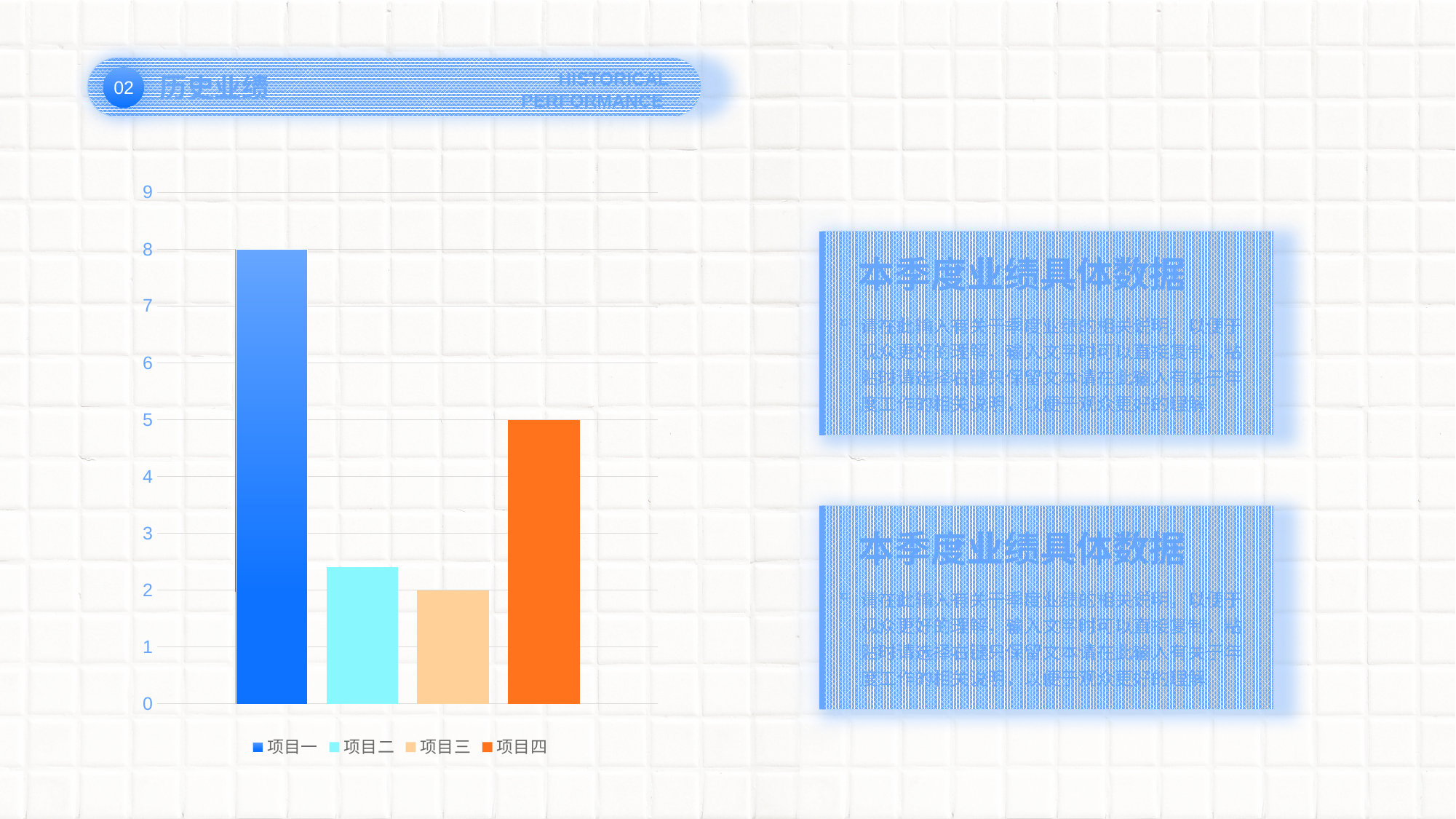

02
历史业绩
HISTORICAL PERFORMANCE

### Chart

| Category | 项目一 | 项目二 | 项目三 | 项目四 |
|---|---|---|---|---|
| 业绩 | 8.0 | 2.4 | 2.0 | 5.0 |

本季度业绩具体数据
请在此输入有关于季度业绩的相关说明，以便于观众更好的理解，输入文字时可以直接复制，粘贴时请选择右键只保留文本请在此输入有关于年度工作的相关说明，以便于观众更好的理解

本季度业绩具体数据
请在此输入有关于季度业绩的相关说明，以便于观众更好的理解，输入文字时可以直接复制，粘贴时请选择右键只保留文本请在此输入有关于年度工作的相关说明，以便于观众更好的理解